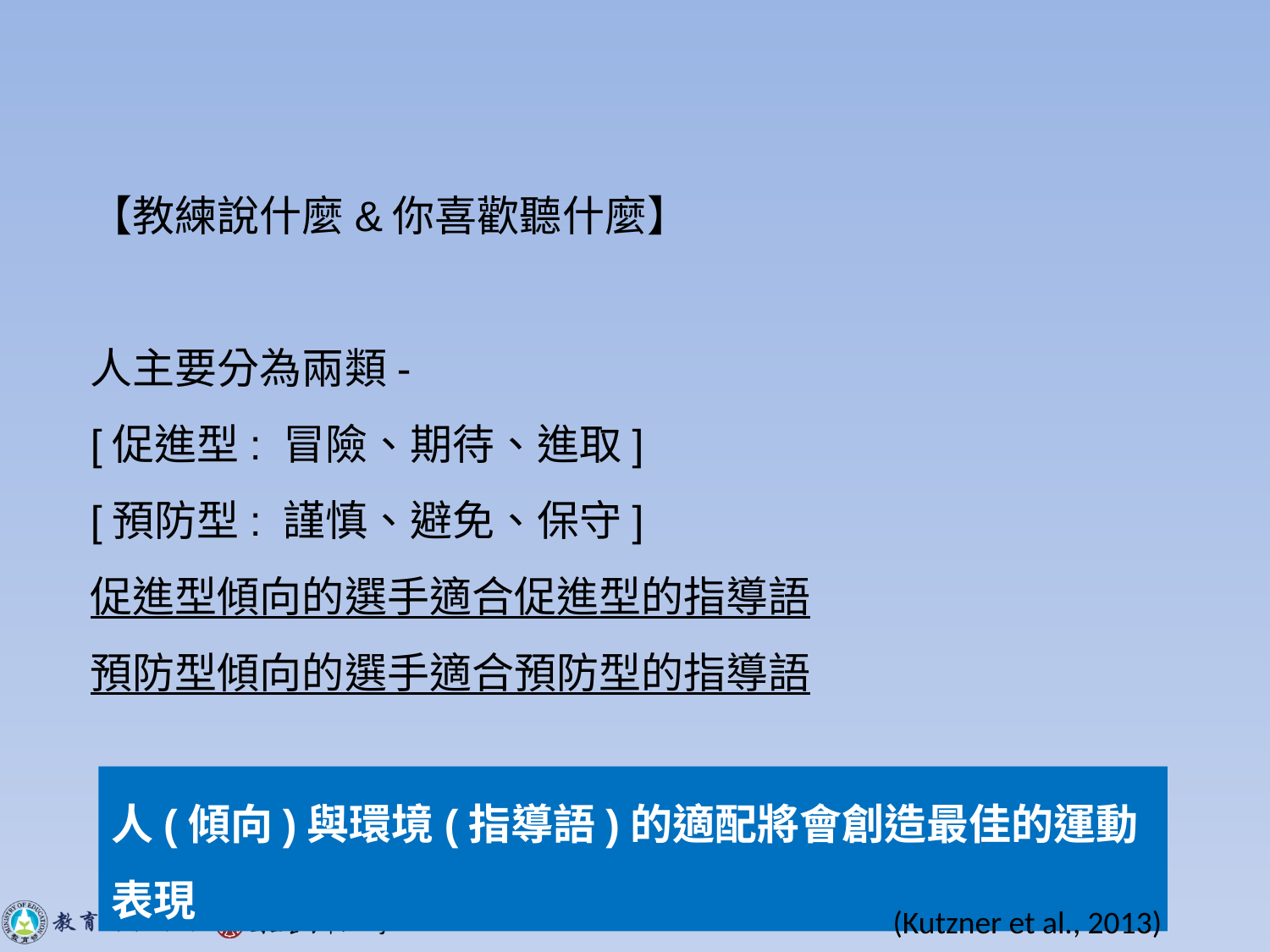

【教練說什麼&你喜歡聽什麼】

人主要分為兩類-
[促進型: 冒險、期待、進取]
[預防型: 謹慎、避免、保守]
促進型傾向的選手適合促進型的指導語
預防型傾向的選手適合預防型的指導語
人(傾向)與環境(指導語)的適配將會創造最佳的運動表現
(Kutzner et al., 2013)